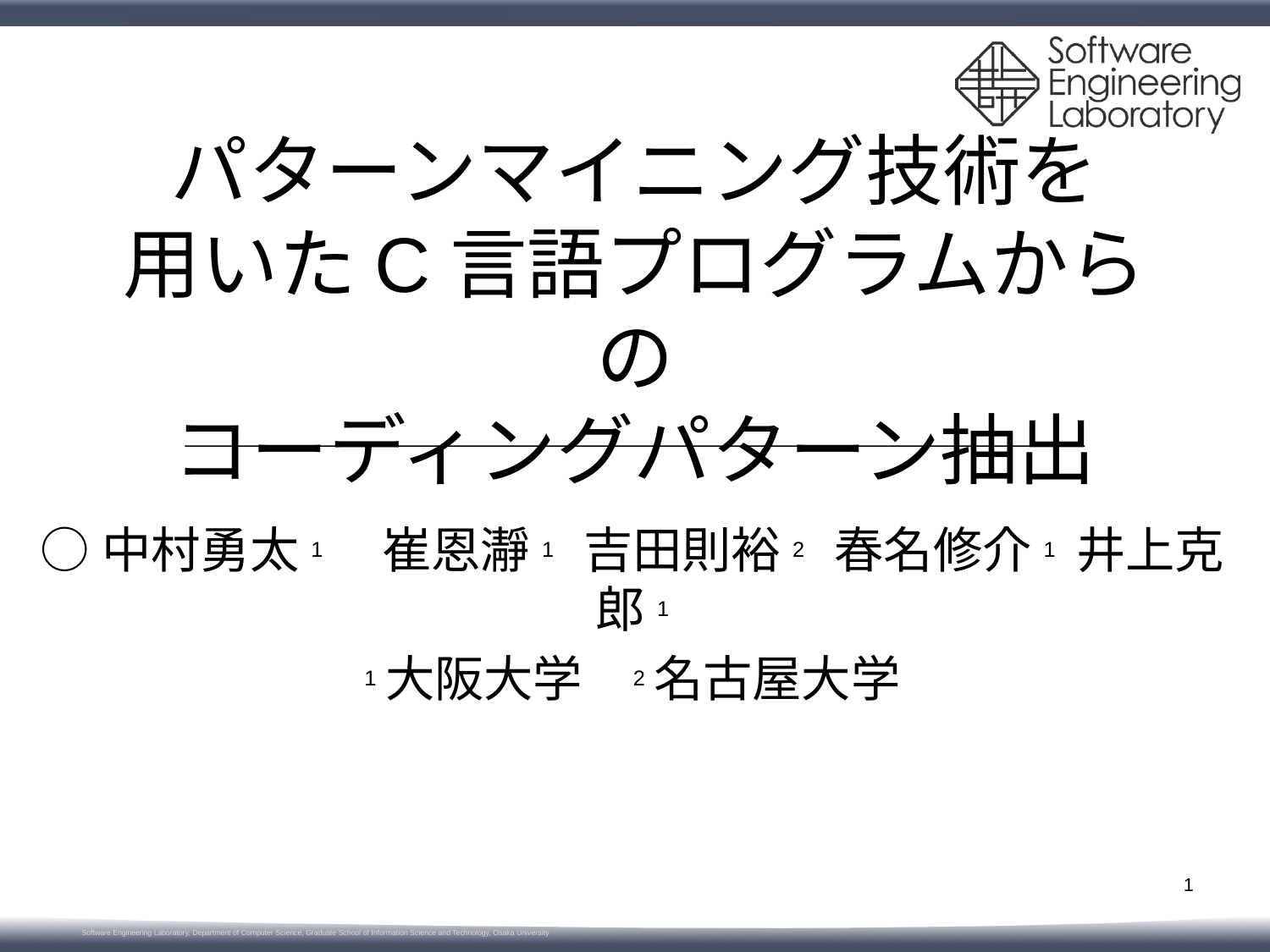

# パターンマイニング技術を 用いたC言語プログラムからの コーディングパターン抽出
○中村勇太1　 崔恩瀞1  吉田則裕2　春名修介1  井上克郎1
1大阪大学　 2名古屋大学
1